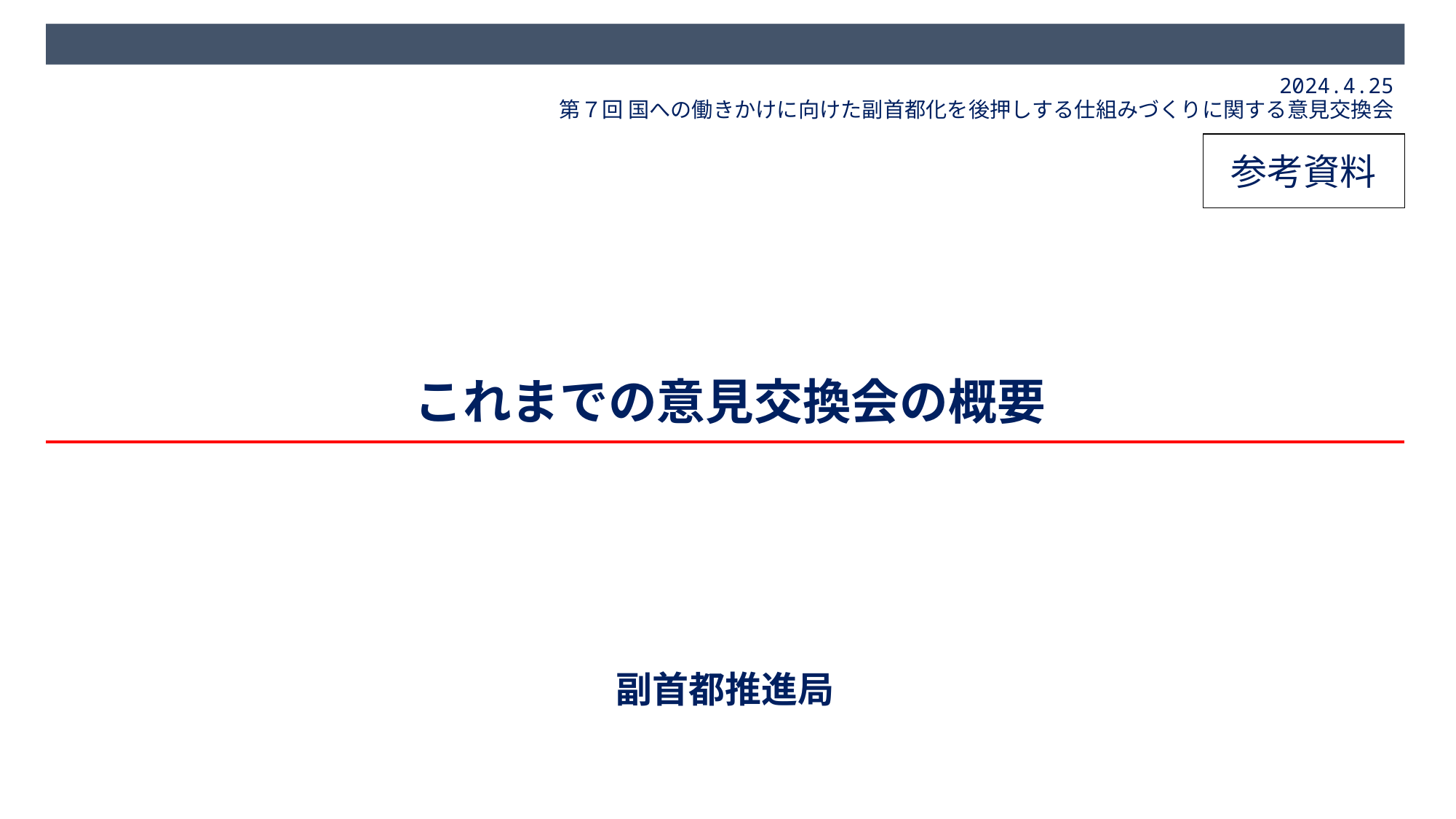

2024.4.25
第７回 国への働きかけに向けた副首都化を後押しする仕組みづくりに関する意見交換会
参考資料
# これまでの意見交換会の概要
副首都推進局